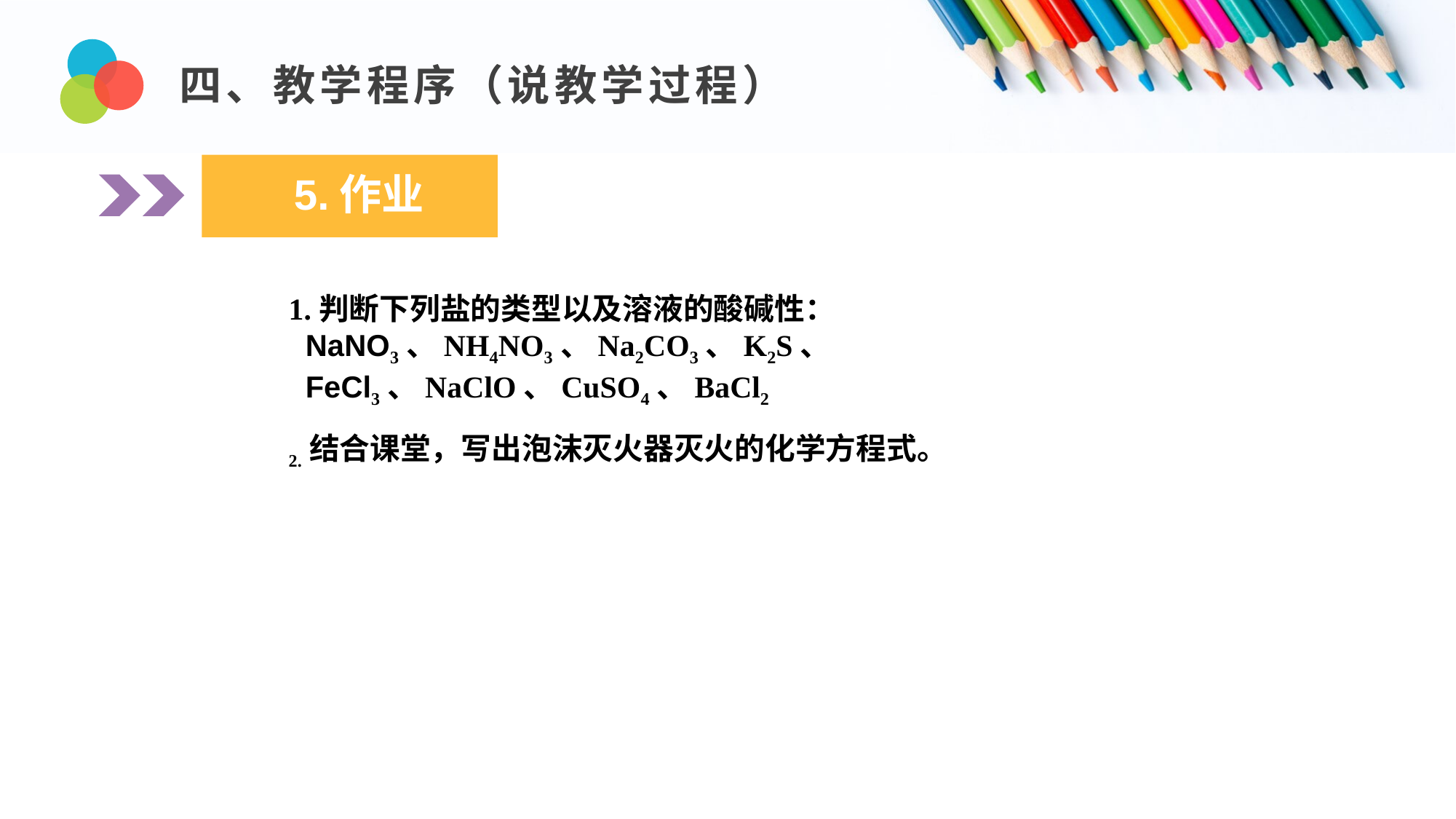

四、教学程序（说教学过程）

5.作业

1.判断下列盐的类型以及溶液的酸碱性：  NaNO3、NH4NO3、Na2CO3、K2S、  FeCl3、NaClO、CuSO4、BaCl22.结合课堂，写出泡沫灭火器灭火的化学方程式。